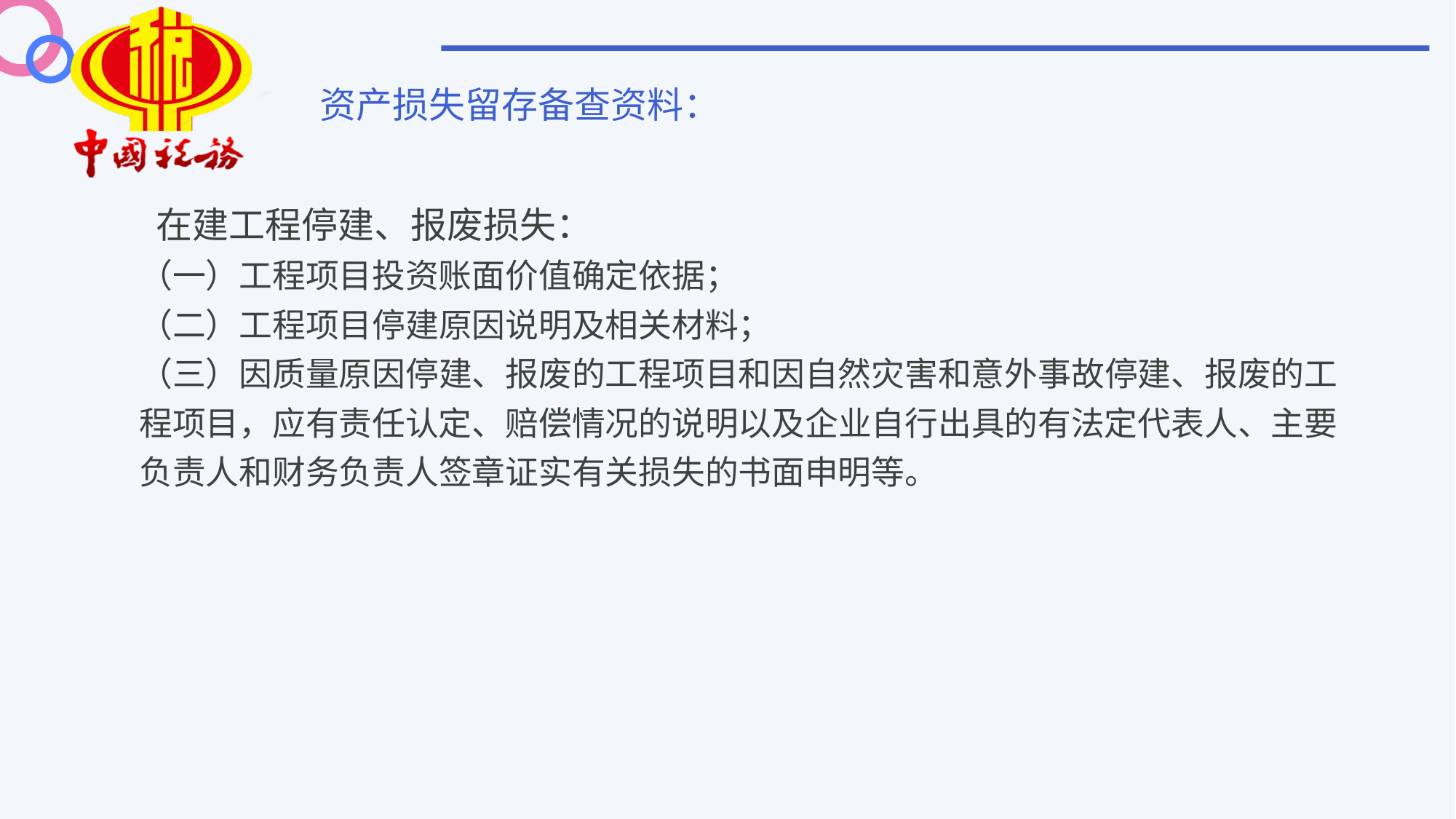

资产损失留存备查资料：
 在建工程停建、报废损失：
（一）工程项目投资账面价值确定依据；
（二）工程项目停建原因说明及相关材料；
（三）因质量原因停建、报废的工程项目和因自然灾害和意外事故停建、报废的工程项目，应有责任认定、赔偿情况的说明以及企业自行出具的有法定代表人、主要负责人和财务负责人签章证实有关损失的书面申明等。